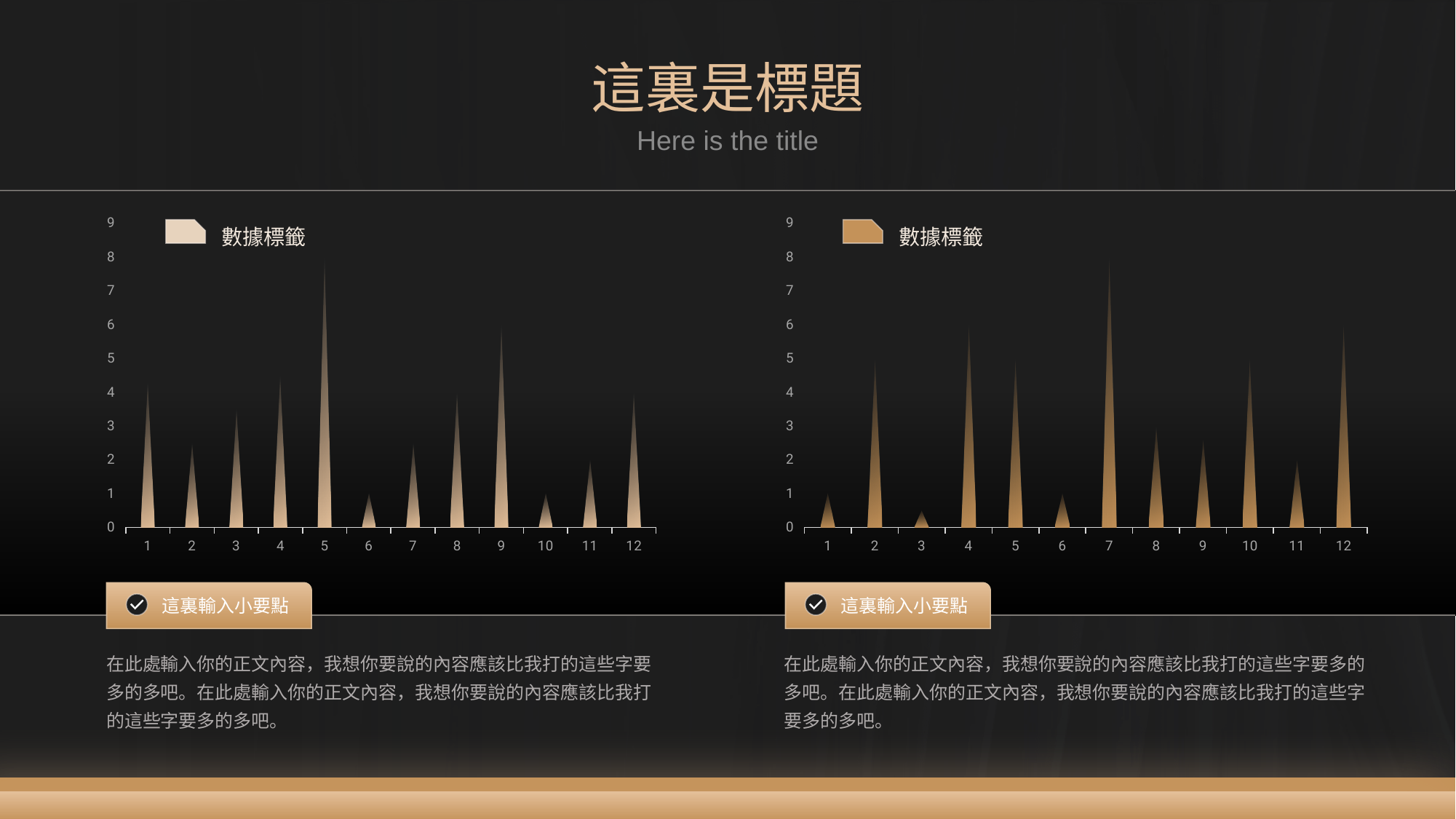

這裏是標題
Here is the title

### Chart

| Category | Series 1 |
|---|---|
| 1 | 4.3 |
| 2 | 2.5 |
| 3 | 3.5 |
| 4 | 4.5 |
| 5 | 8.0 |
| 6 | 1.0 |
| 7 | 2.5 |
| 8 | 4.0 |
| 9 | 6.0 |
| 10 | 1.0 |
| 11 | 2.0 |
| 12 | 4.0 |

### Chart

| Category | Series 1 |
|---|---|
| 1 | 1.0 |
| 2 | 5.0 |
| 3 | 0.5 |
| 4 | 6.0 |
| 5 | 5.0 |
| 6 | 1.0 |
| 7 | 8.0 |
| 8 | 3.0 |
| 9 | 2.6 |
| 10 | 5.0 |
| 11 | 2.0 |
| 12 | 6.0 |
數據標籤

數據標籤

這裏輸入小要點

這裏輸入小要點

在此處輸入你的正文內容，我想你要說的內容應該比我打的這些字要多的多吧。在此處輸入你的正文內容，我想你要說的內容應該比我打的這些字要多的多吧。

在此處輸入你的正文內容，我想你要說的內容應該比我打的這些字要多的多吧。在此處輸入你的正文內容，我想你要說的內容應該比我打的這些字要多的多吧。